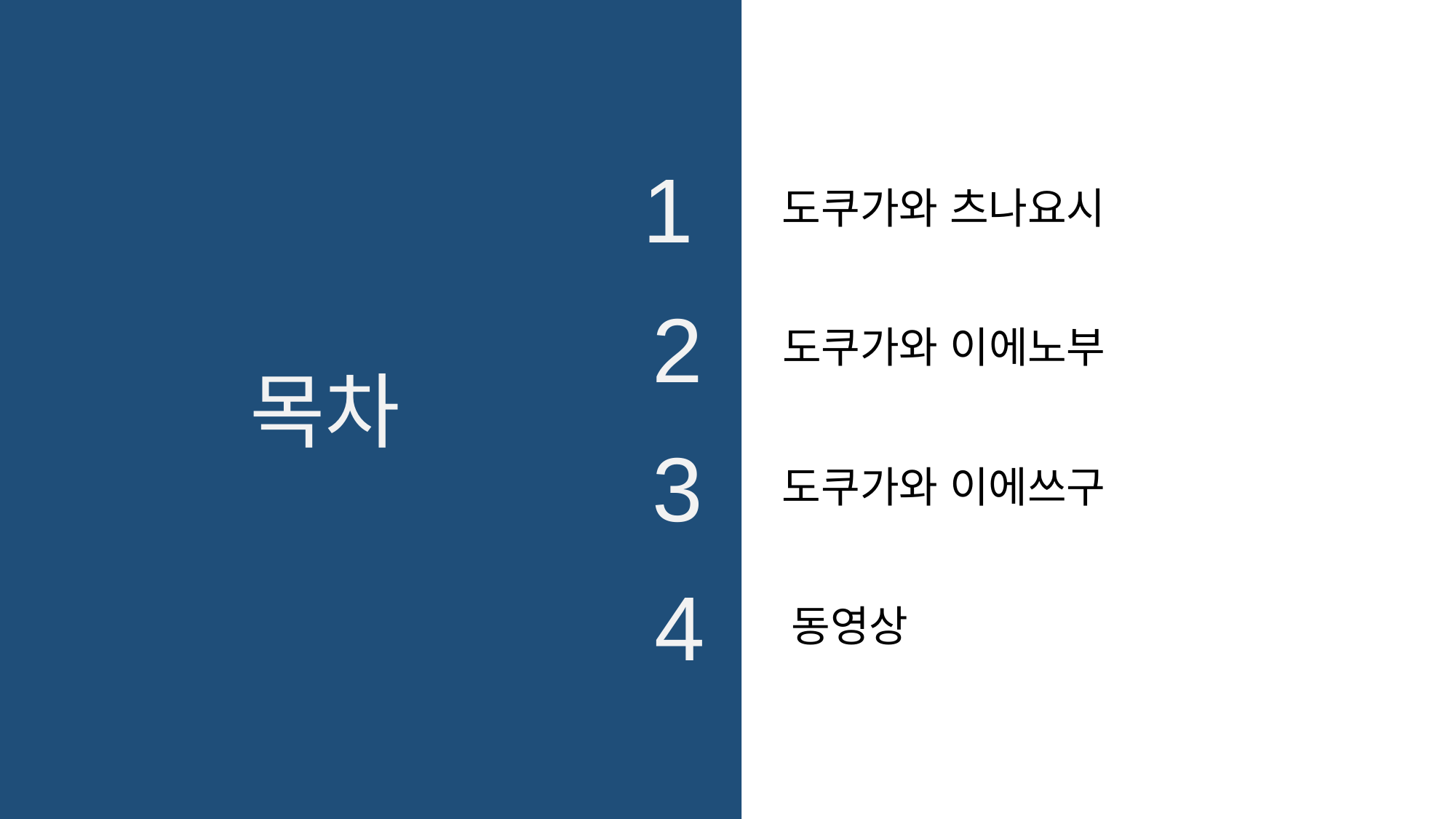

1
도쿠가와 츠나요시
2
도쿠가와 이에노부
목차
3
도쿠가와 이에쓰구
4
동영상